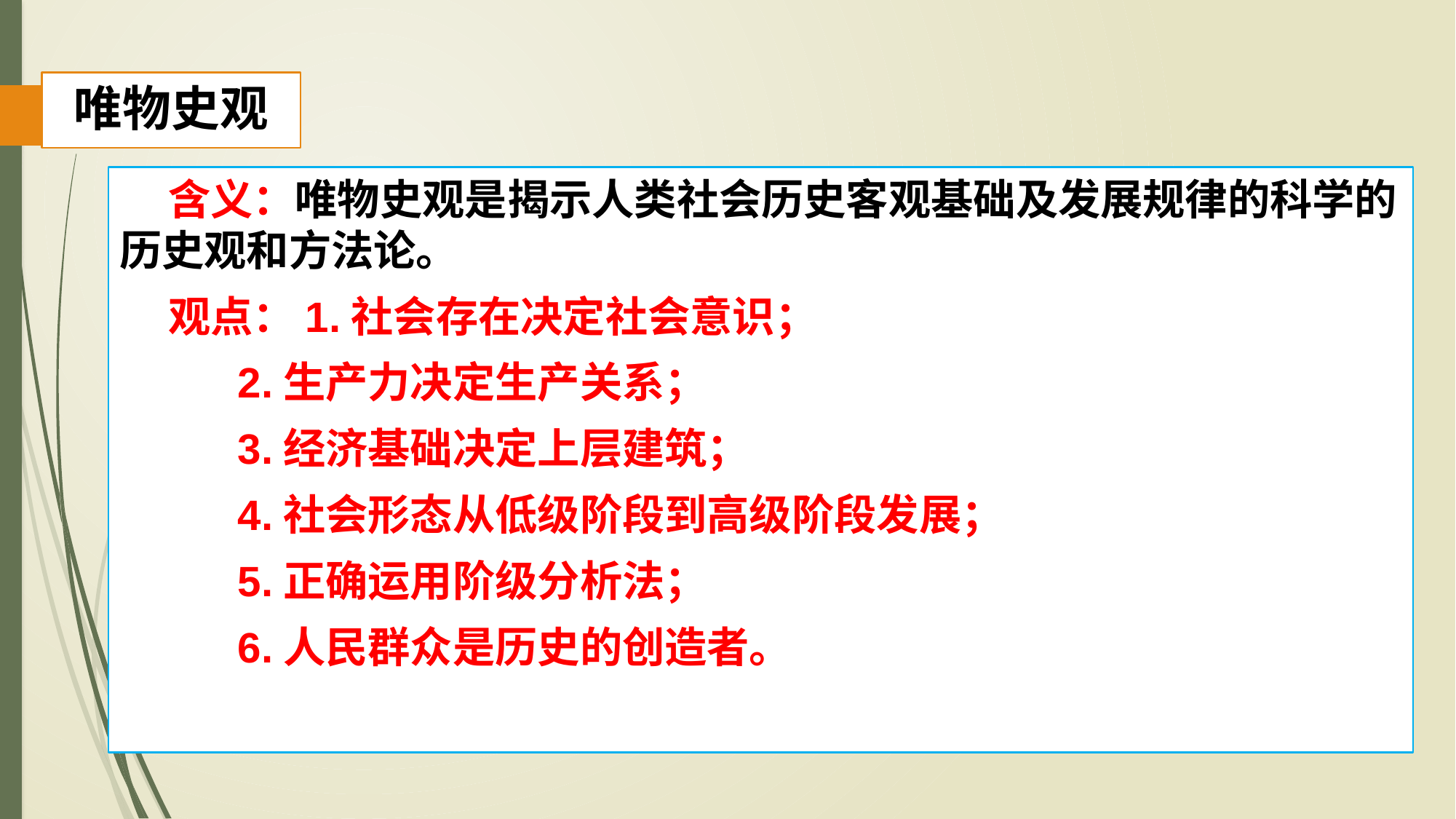

# 唯物史观
    含义：唯物史观是揭示人类社会历史客观基础及发展规律的科学的历史观和方法论。
    观点：1.社会存在决定社会意识；
          2.生产力决定生产关系；
          3.经济基础决定上层建筑；
          4.社会形态从低级阶段到高级阶段发展；
          5.正确运用阶级分析法；
          6.人民群众是历史的创造者。